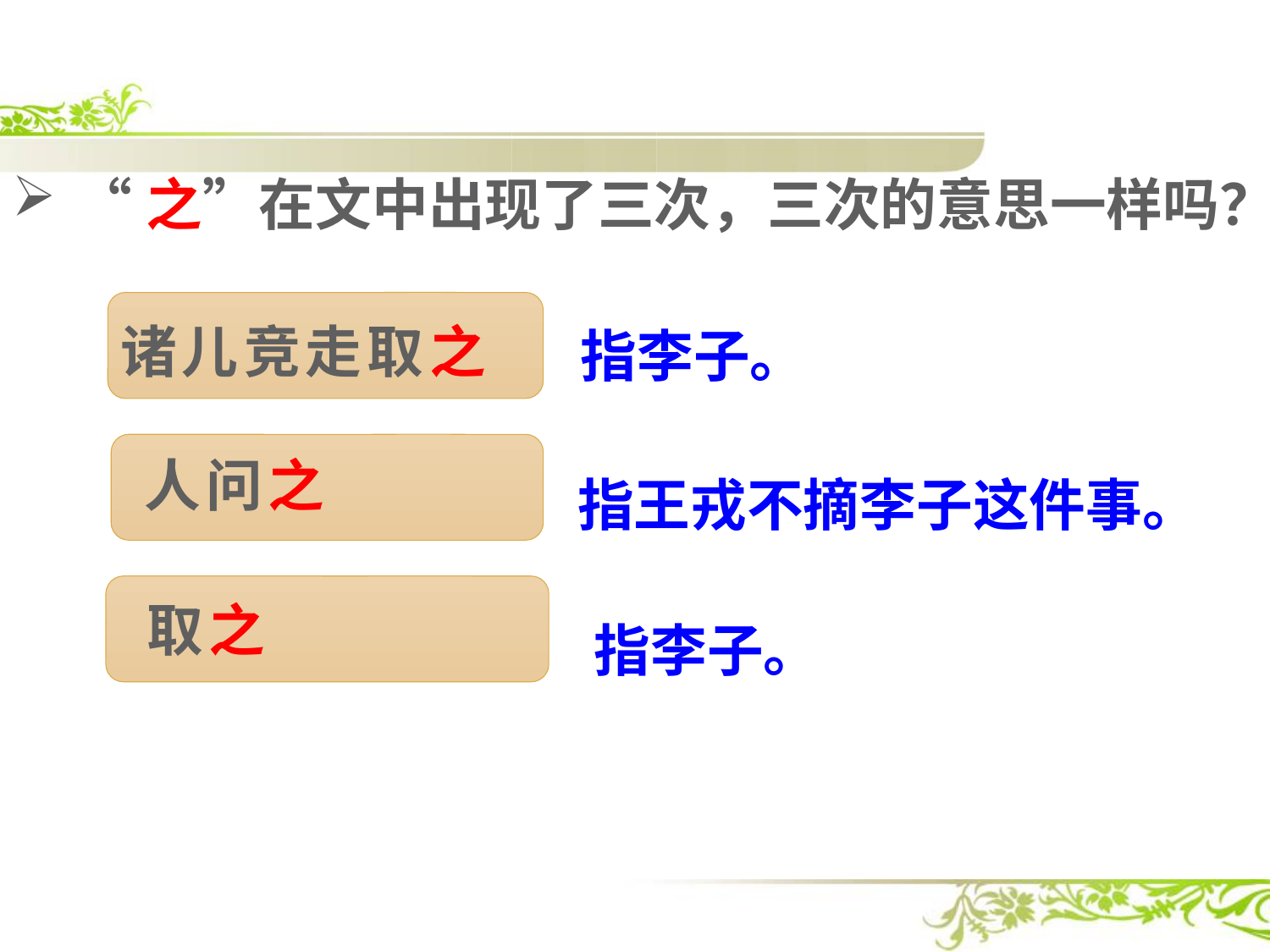

“之”在文中出现了三次，三次的意思一样吗？
指李子。

诸儿竞走取之
指王戎不摘李子这件事。

人问之
指李子。

取之